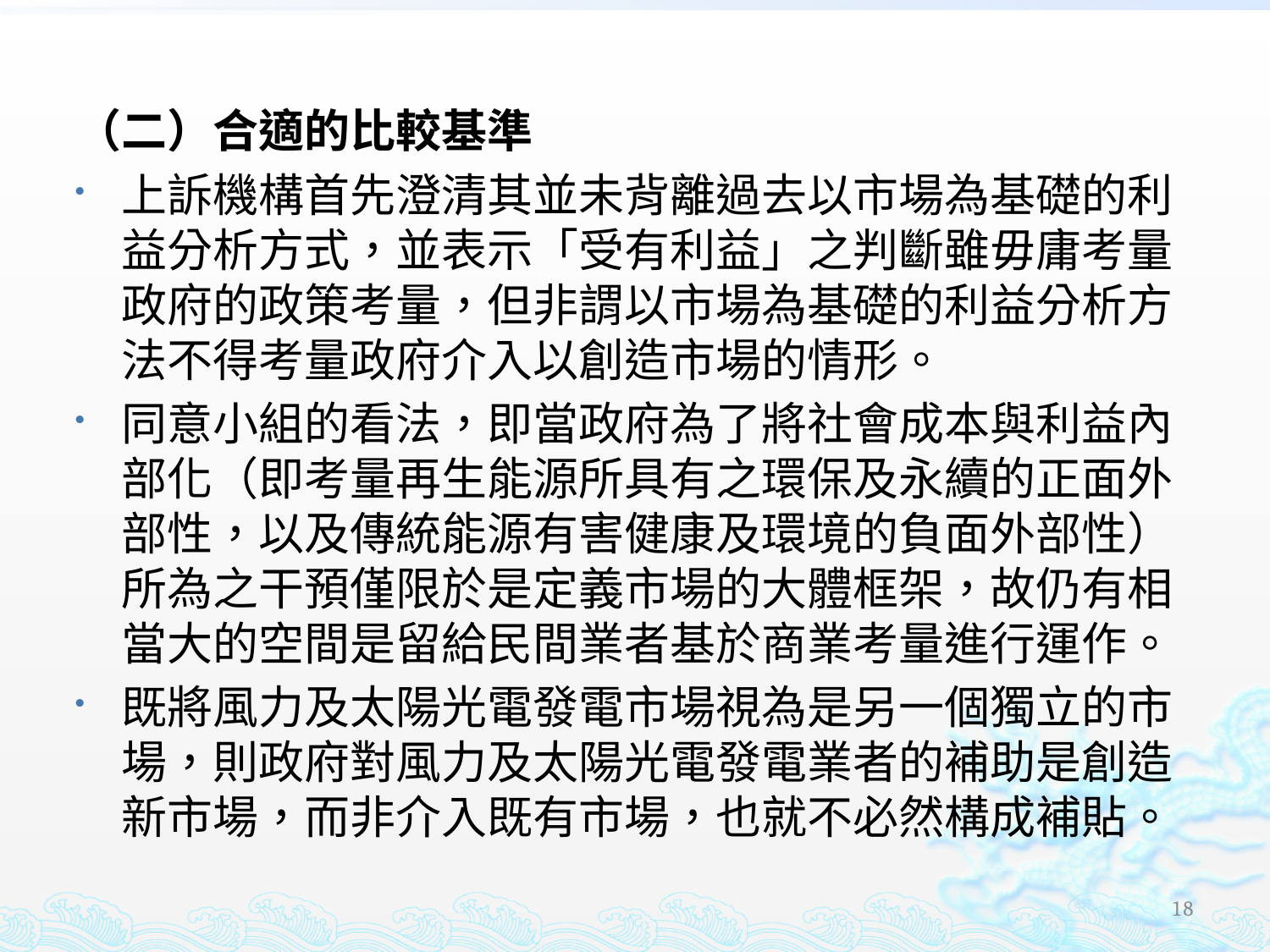

#
（二）合適的比較基準
上訴機構首先澄清其並未背離過去以市場為基礎的利益分析方式，並表示「受有利益」之判斷雖毋庸考量政府的政策考量，但非謂以市場為基礎的利益分析方法不得考量政府介入以創造市場的情形。
同意小組的看法，即當政府為了將社會成本與利益內部化（即考量再生能源所具有之環保及永續的正面外部性，以及傳統能源有害健康及環境的負面外部性）所為之干預僅限於是定義市場的大體框架，故仍有相當大的空間是留給民間業者基於商業考量進行運作。
既將風力及太陽光電發電市場視為是另一個獨立的市場，則政府對風力及太陽光電發電業者的補助是創造新市場，而非介入既有市場，也就不必然構成補貼。
18